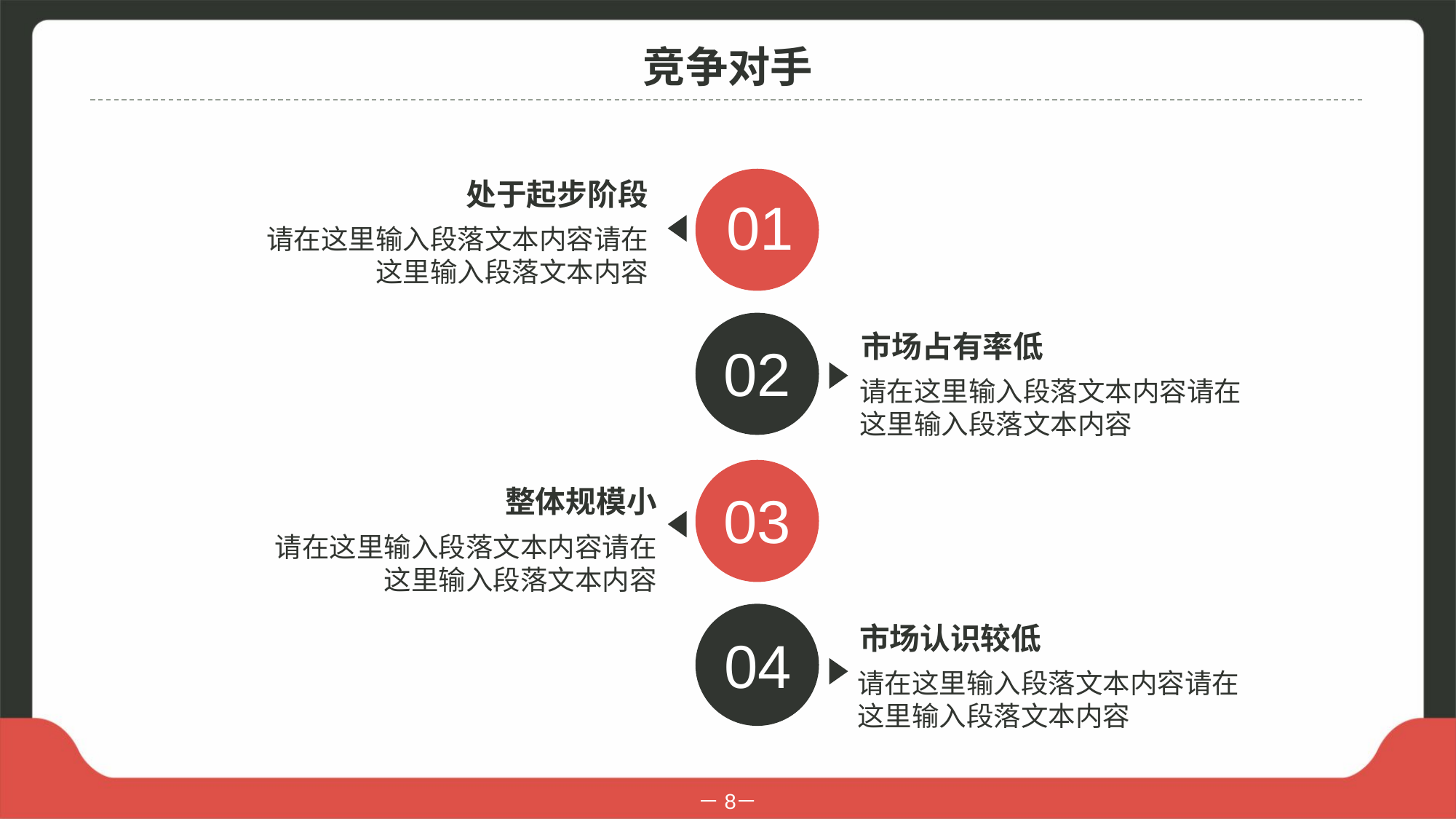

竞争对手

处于起步阶段
01

请在这里输入段落文本内容请在这里输入段落文本内容

市场占有率低
02

请在这里输入段落文本内容请在这里输入段落文本内容

整体规模小
03

请在这里输入段落文本内容请在这里输入段落文本内容

市场认识较低
04

请在这里输入段落文本内容请在这里输入段落文本内容